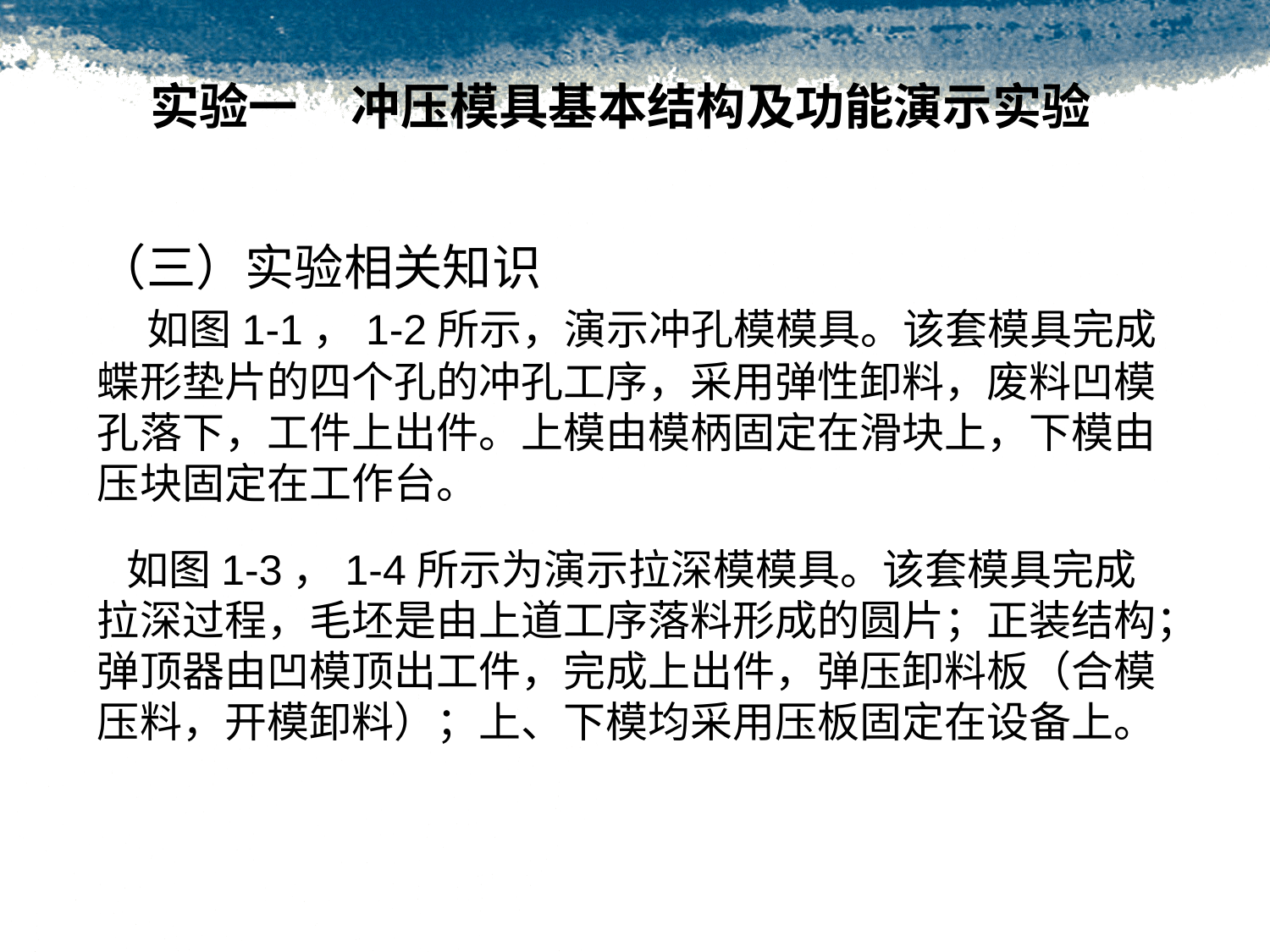

实验一	冲压模具基本结构及功能演示实验
（三）实验相关知识    如图1-1，1-2所示，演示冲孔模模具。该套模具完成蝶形垫片的四个孔的冲孔工序，采用弹性卸料，废料凹模孔落下，工件上出件。上模由模柄固定在滑块上，下模由压块固定在工作台。
  如图1-3，1-4所示为演示拉深模模具。该套模具完成拉深过程，毛坯是由上道工序落料形成的圆片；正装结构；弹顶器由凹模顶出工件，完成上出件，弹压卸料板（合模压料，开模卸料）；上、下模均采用压板固定在设备上。